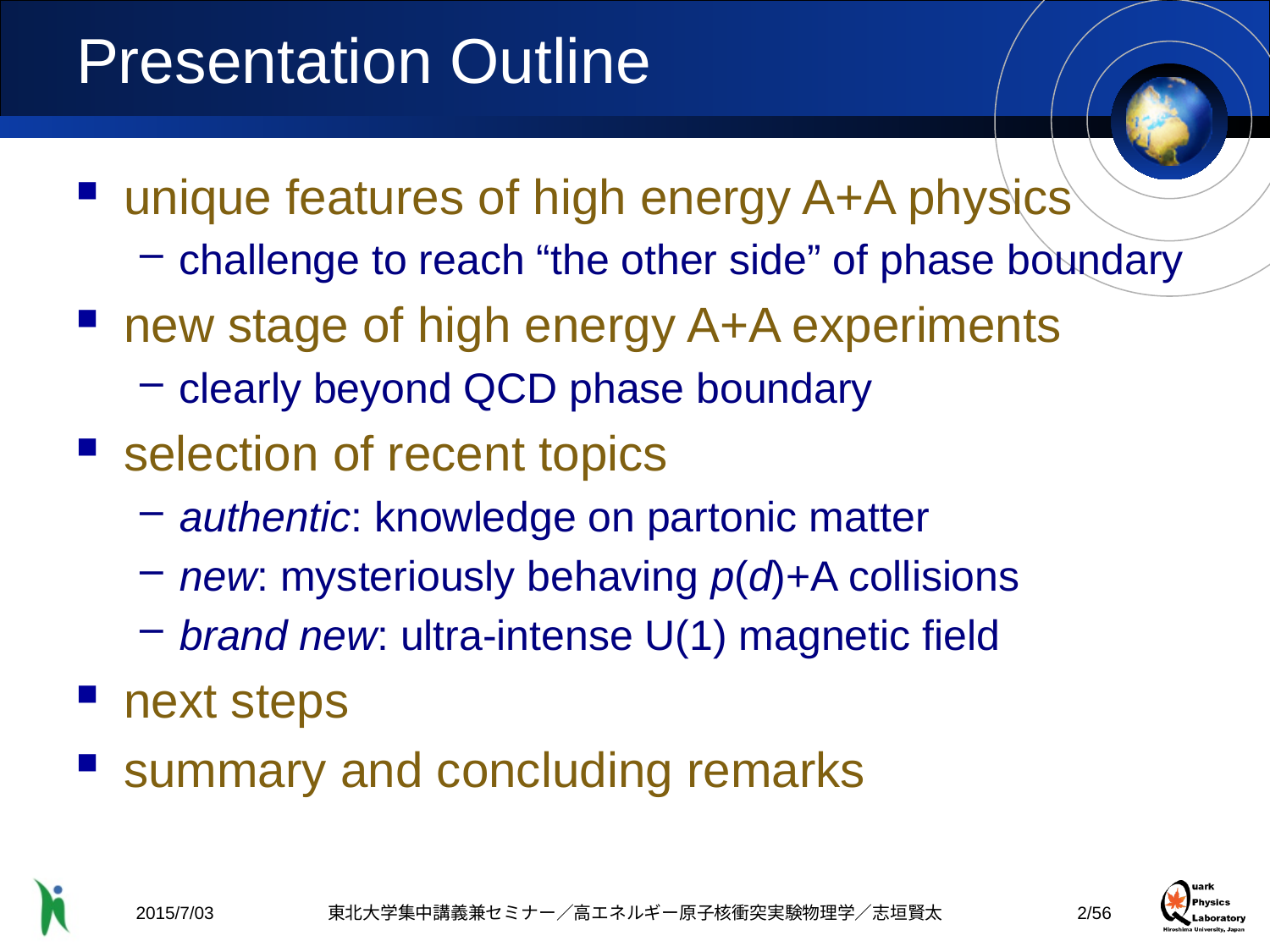

# Presentation Outline
unique features of high energy A+A physics
challenge to reach “the other side” of phase boundary
new stage of high energy A+A experiments
clearly beyond QCD phase boundary
selection of recent topics
authentic: knowledge on partonic matter
new: mysteriously behaving p(d)+A collisions
brand new: ultra-intense U(1) magnetic field
next steps
summary and concluding remarks
2015/7/03
東北大学集中講義兼セミナー／高エネルギー原子核衝突実験物理学／志垣賢太
2/56